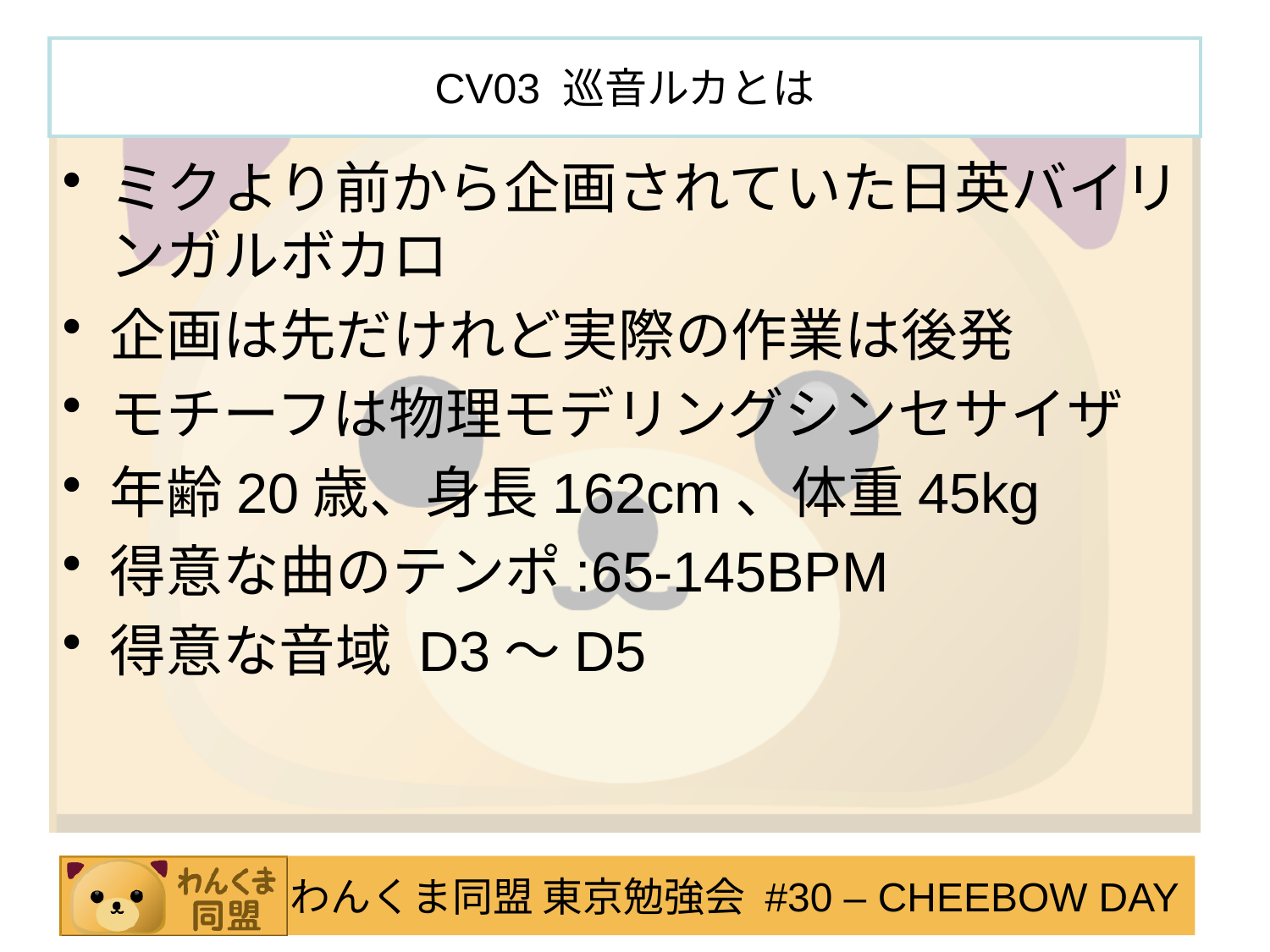

# CV03 巡音ルカとは
ミクより前から企画されていた日英バイリンガルボカロ
企画は先だけれど実際の作業は後発
モチーフは物理モデリングシンセサイザ
年齢20歳、身長162cm、体重45kg
得意な曲のテンポ:65-145BPM
得意な音域 D3～D5